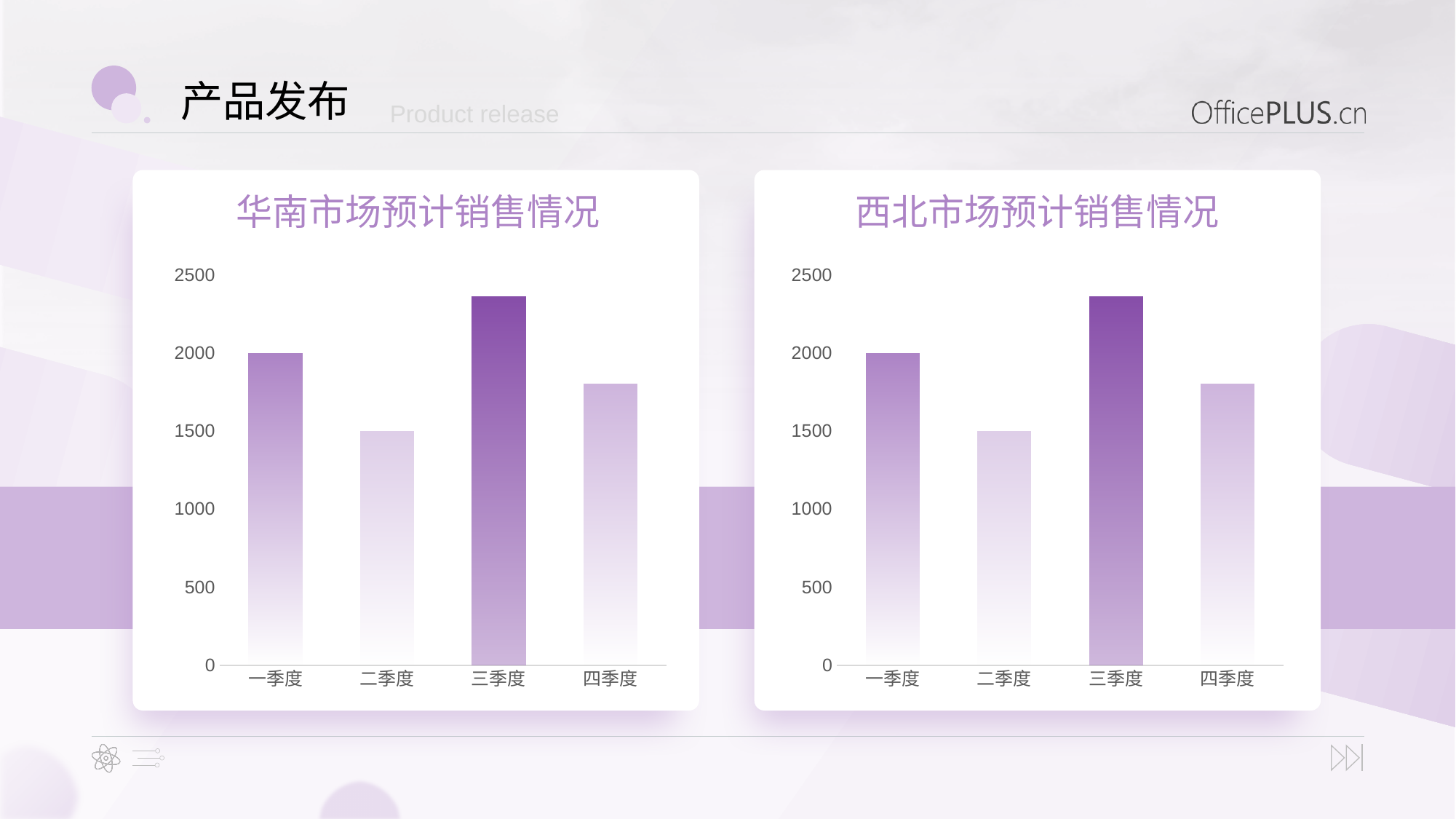

产品发布
Product release

华南市场预计销售情况
西北市场预计销售情况

### Chart

| Category | 产品A |
|---|---|
| 一季度 | 2000.0 |
| 二季度 | 1500.0 |
| 三季度 | 2360.0 |
| 四季度 | 1800.0 |

### Chart

| Category | 产品A |
|---|---|
| 一季度 | 2000.0 |
| 二季度 | 1500.0 |
| 三季度 | 2360.0 |
| 四季度 | 1800.0 |